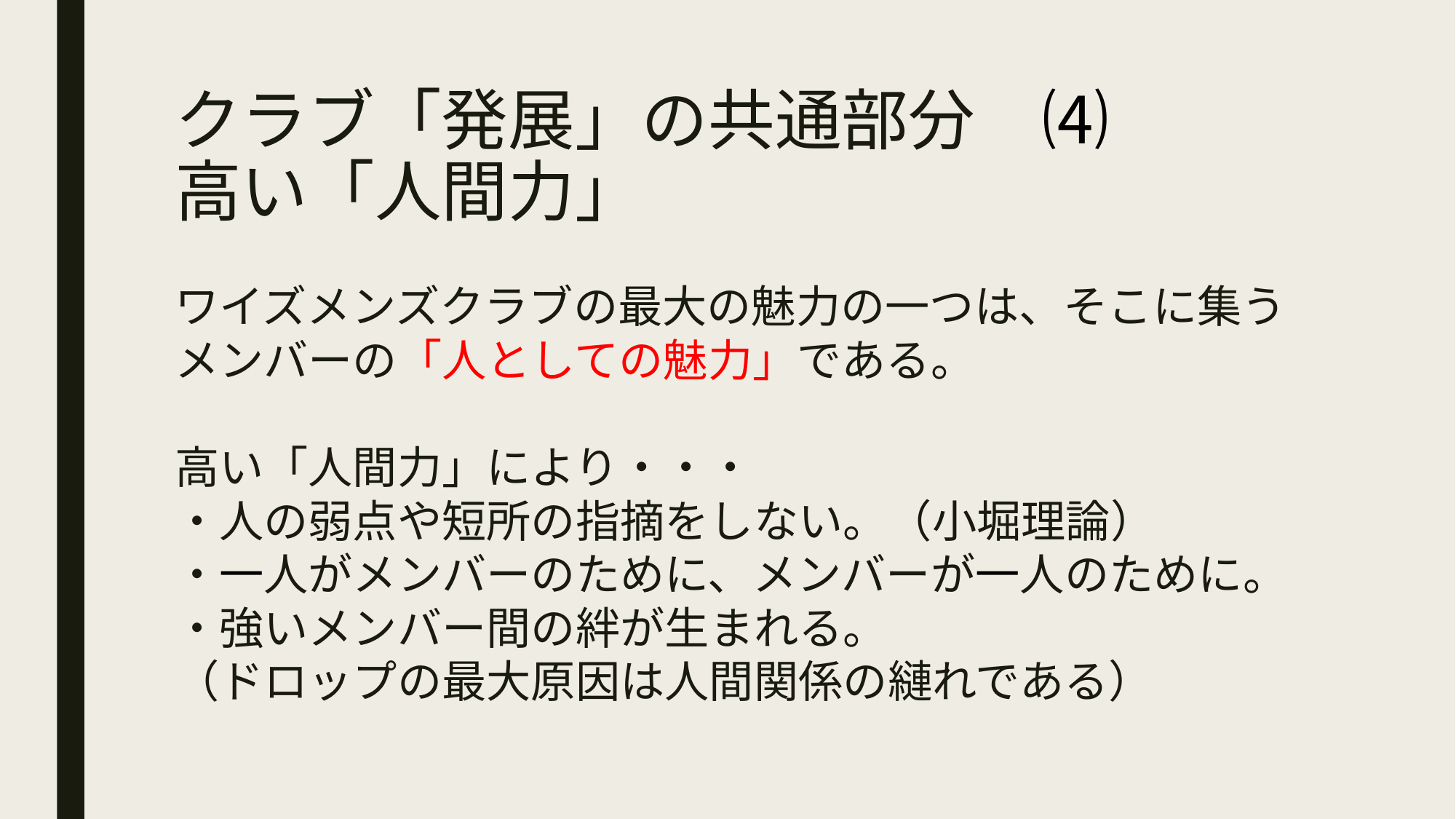

# クラブ「発展」の共通部分　⑷ 高い「人間力」
ワイズメンズクラブの最大の魅力の一つは、そこに集う
メンバーの「人としての魅力」である。

高い「人間力」により・・・
・人の弱点や短所の指摘をしない。（小堀理論）
・一人がメンバーのために、メンバーが一人のために。
・強いメンバー間の絆が生まれる。
（ドロップの最大原因は人間関係の縺れである）